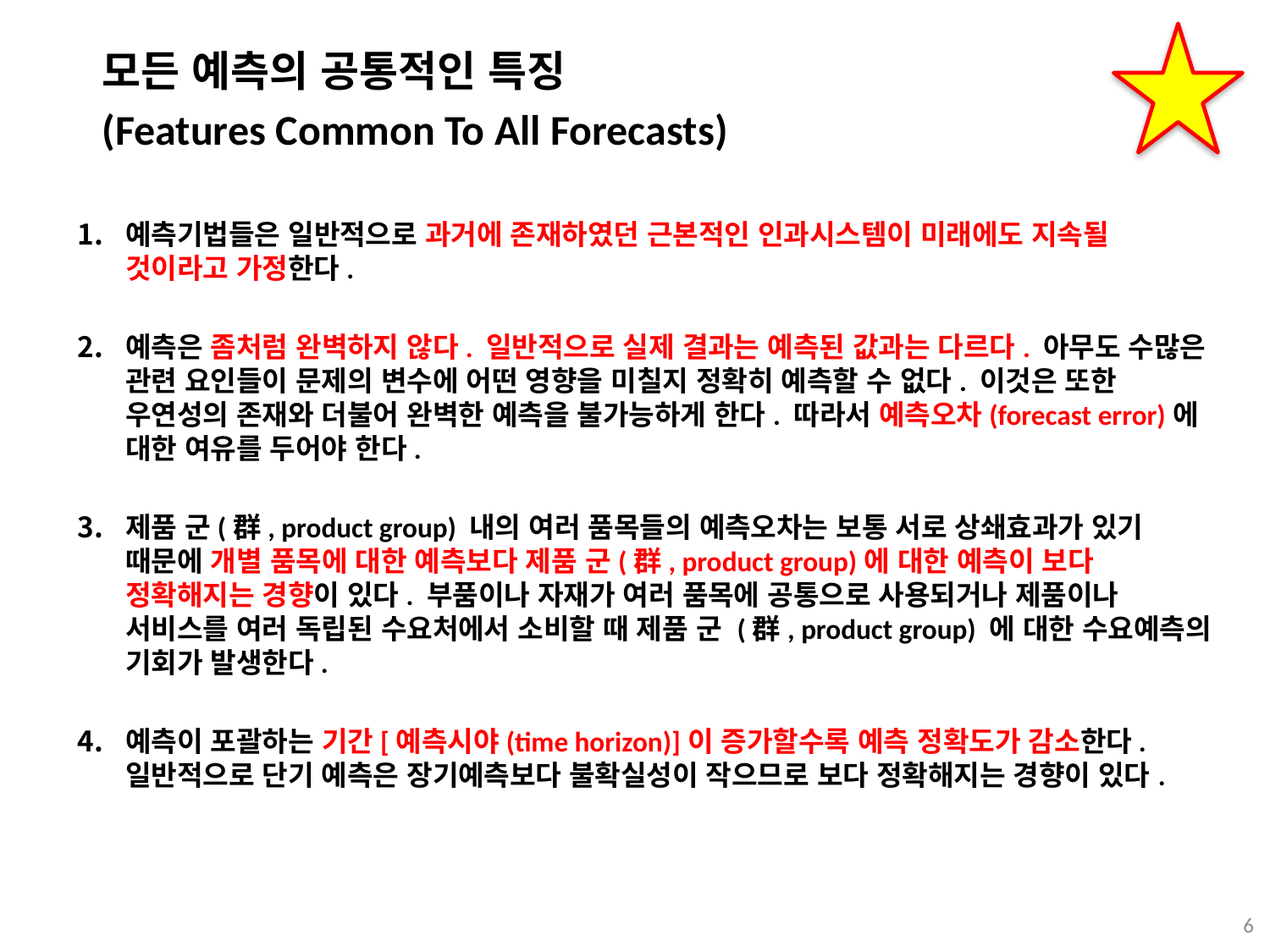

모든 예측의 공통적인 특징
(Features Common To All Forecasts)
예측기법들은 일반적으로 과거에 존재하였던 근본적인 인과시스템이 미래에도 지속될 것이라고 가정한다.

예측은 좀처럼 완벽하지 않다. 일반적으로 실제 결과는 예측된 값과는 다르다. 아무도 수많은 관련 요인들이 문제의 변수에 어떤 영향을 미칠지 정확히 예측할 수 없다. 이것은 또한 우연성의 존재와 더불어 완벽한 예측을 불가능하게 한다. 따라서 예측오차(forecast error)에 대한 여유를 두어야 한다.

제품 군(群, product group) 내의 여러 품목들의 예측오차는 보통 서로 상쇄효과가 있기 때문에 개별 품목에 대한 예측보다 제품 군(群, product group)에 대한 예측이 보다 정확해지는 경향이 있다. 부품이나 자재가 여러 품목에 공통으로 사용되거나 제품이나 서비스를 여러 독립된 수요처에서 소비할 때 제품 군 (群, product group) 에 대한 수요예측의 기회가 발생한다.

예측이 포괄하는 기간[예측시야(time horizon)]이 증가할수록 예측 정확도가 감소한다. 일반적으로 단기 예측은 장기예측보다 불확실성이 작으므로 보다 정확해지는 경향이 있다.

6